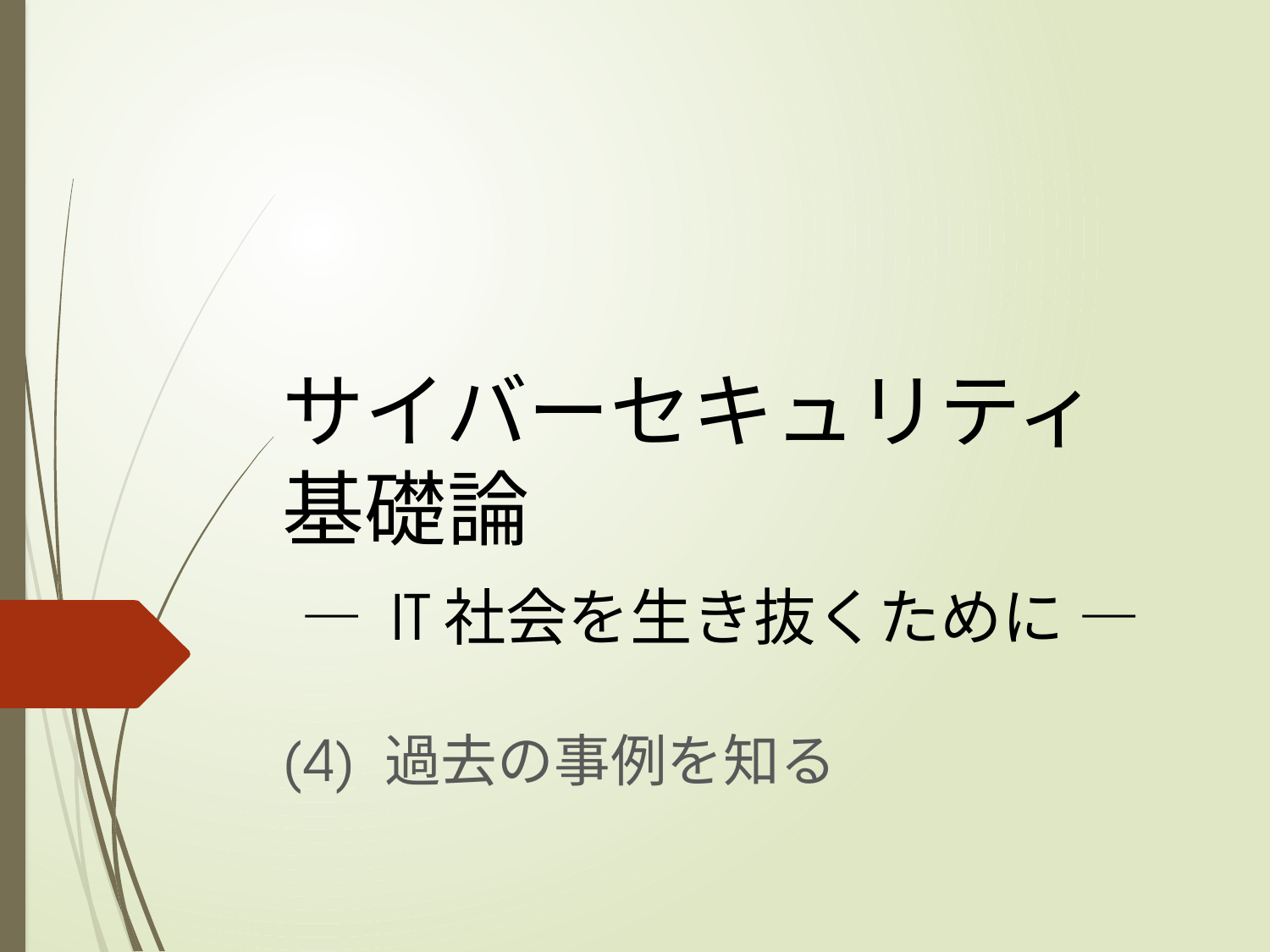

# サイバーセキュリティ基礎論 ― IT社会を生き抜くために ―

(4) 過去の事例を知る